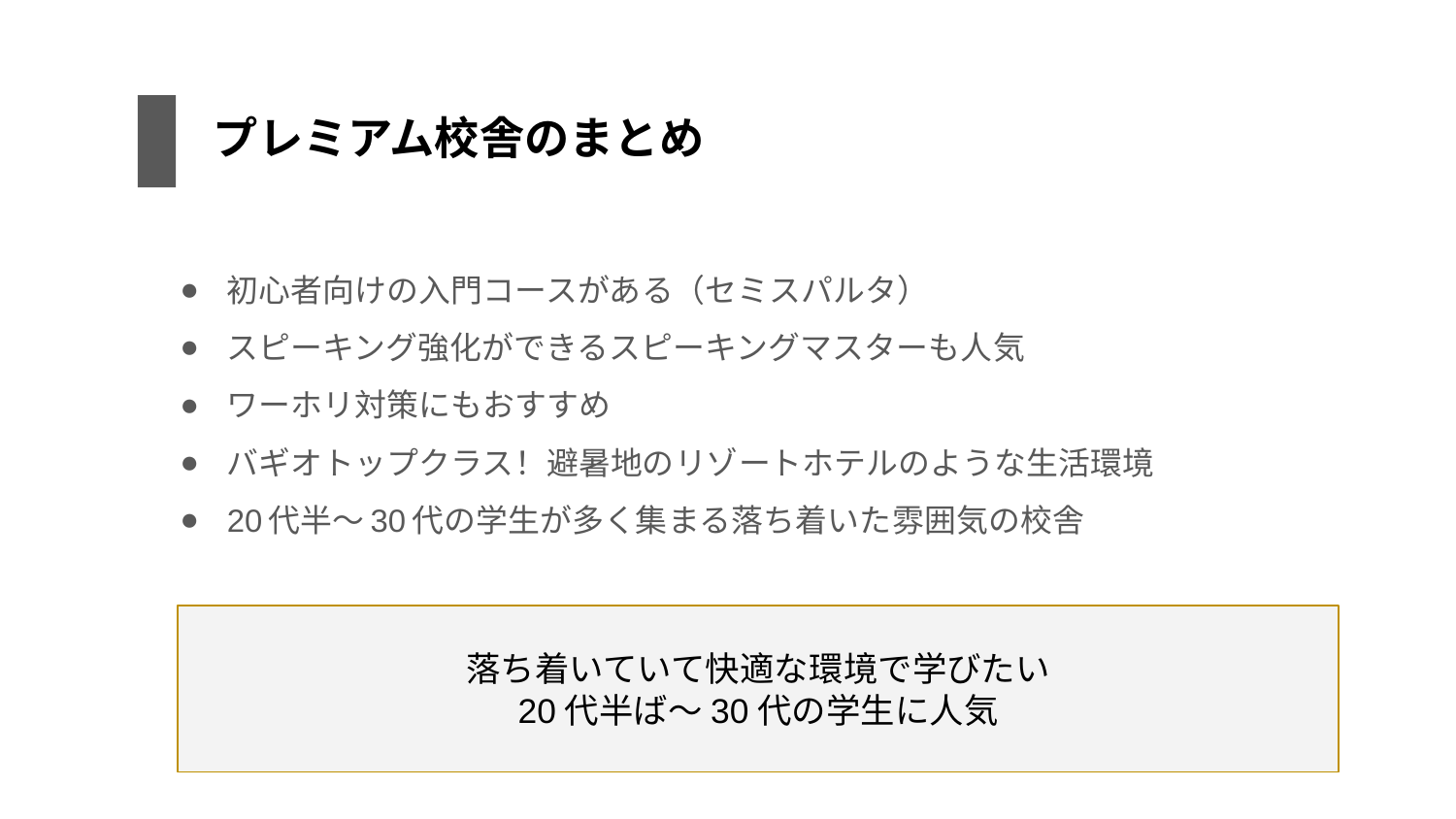

# プレミアム校舎のまとめ

初心者向けの入門コースがある（セミスパルタ）
スピーキング強化ができるスピーキングマスターも人気
ワーホリ対策にもおすすめ
バギオトップクラス！避暑地のリゾートホテルのような生活環境
20代半〜30代の学生が多く集まる落ち着いた雰囲気の校舎
落ち着いていて快適な環境で学びたい
20代半ば〜30代の学生に人気